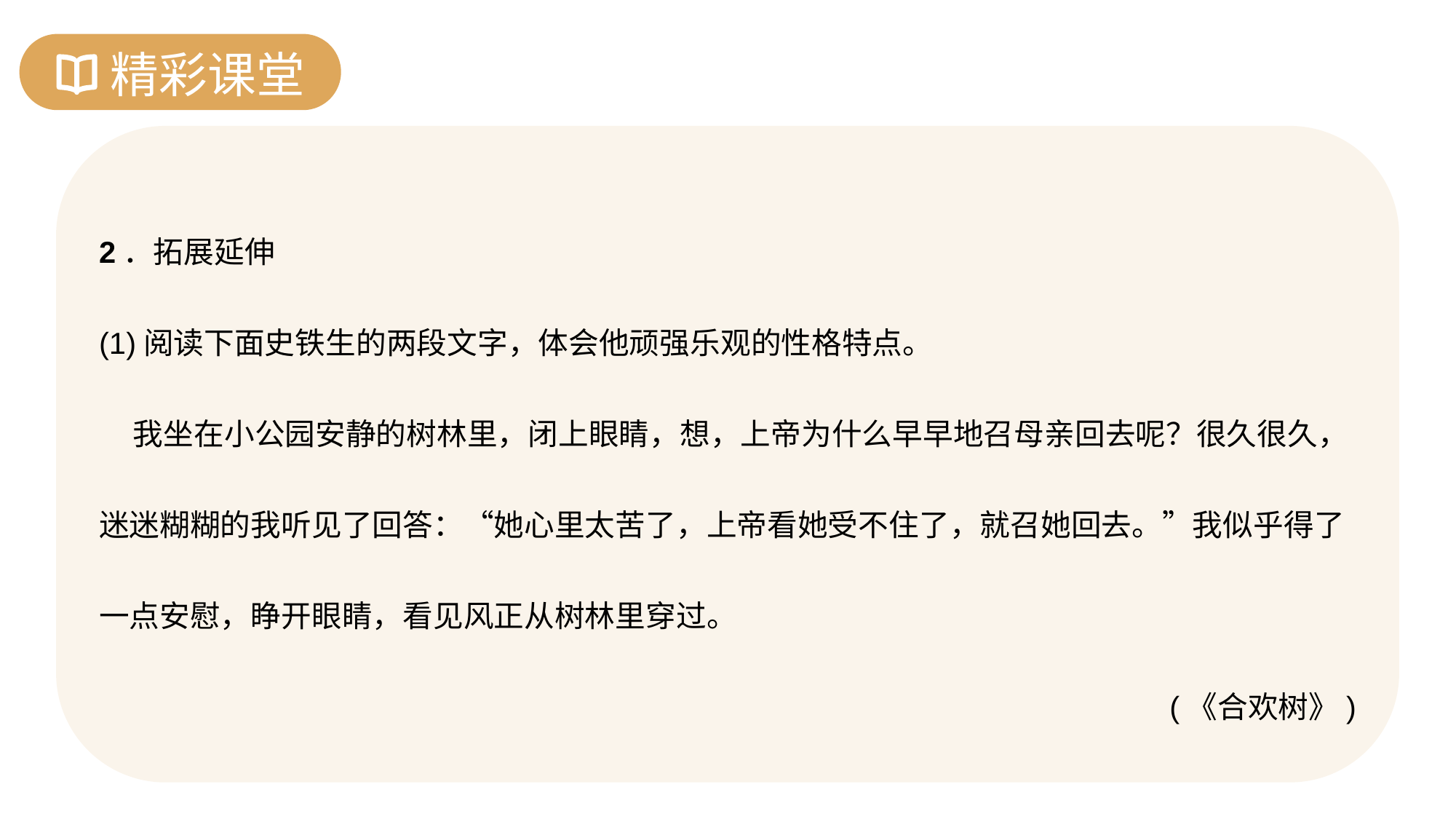

精彩课堂

2．拓展延伸
(1)阅读下面史铁生的两段文字，体会他顽强乐观的性格特点。
    我坐在小公园安静的树林里，闭上眼睛，想，上帝为什么早早地召母亲回去呢？很久很久，迷迷糊糊的我听见了回答：“她心里太苦了，上帝看她受不住了，就召她回去。”我似乎得了一点安慰，睁开眼睛，看见风正从树林里穿过。
(《合欢树》)